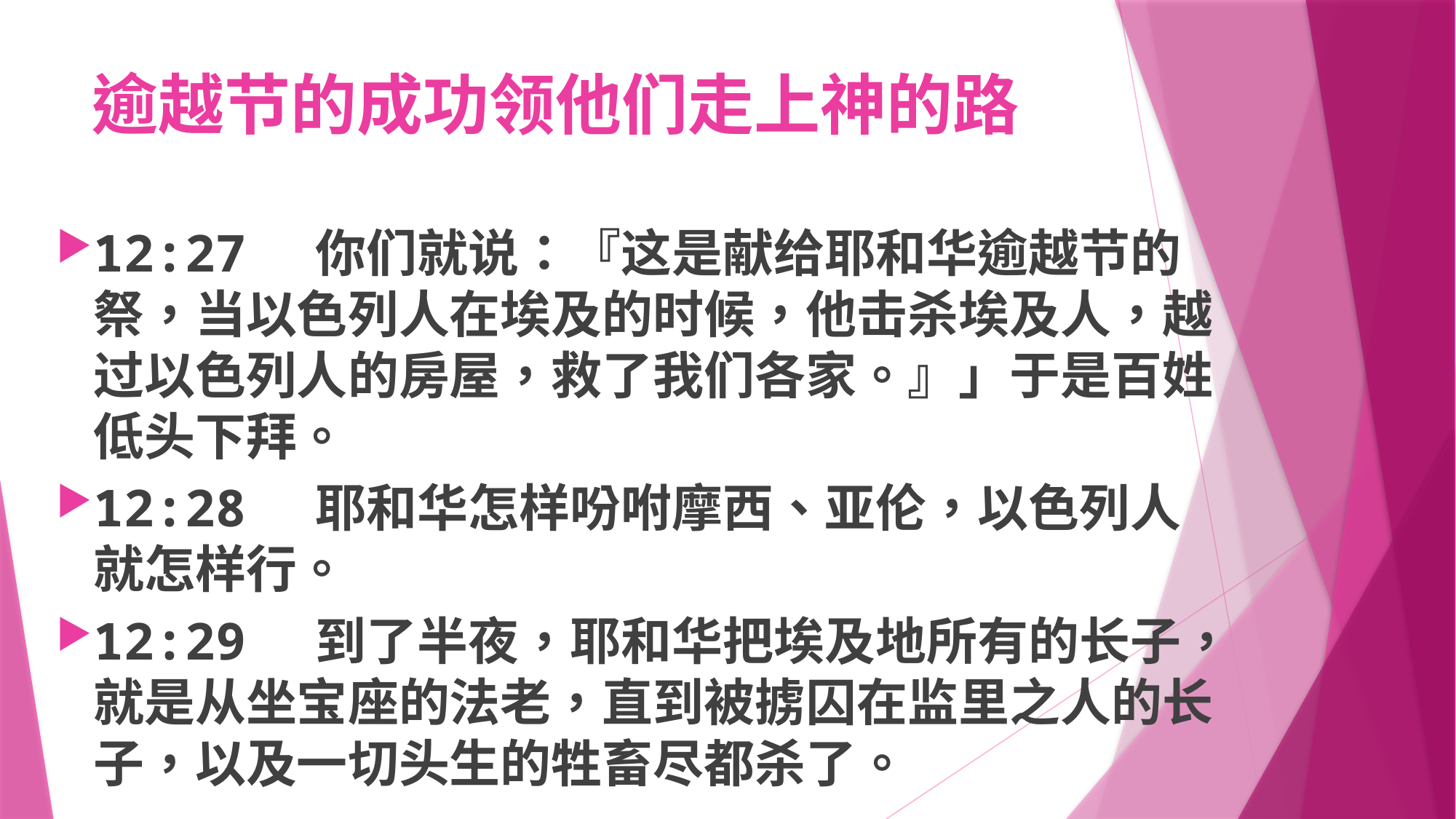

# 逾越节的成功领他们走上神的路
12:27  你们就说：『这是献给耶和华逾越节的祭，当以色列人在埃及的时候，他击杀埃及人，越过以色列人的房屋，救了我们各家。』」于是百姓低头下拜。
12:28  耶和华怎样吩咐摩西、亚伦，以色列人就怎样行。
12:29  到了半夜，耶和华把埃及地所有的长子，就是从坐宝座的法老，直到被掳囚在监里之人的长子，以及一切头生的牲畜尽都杀了。